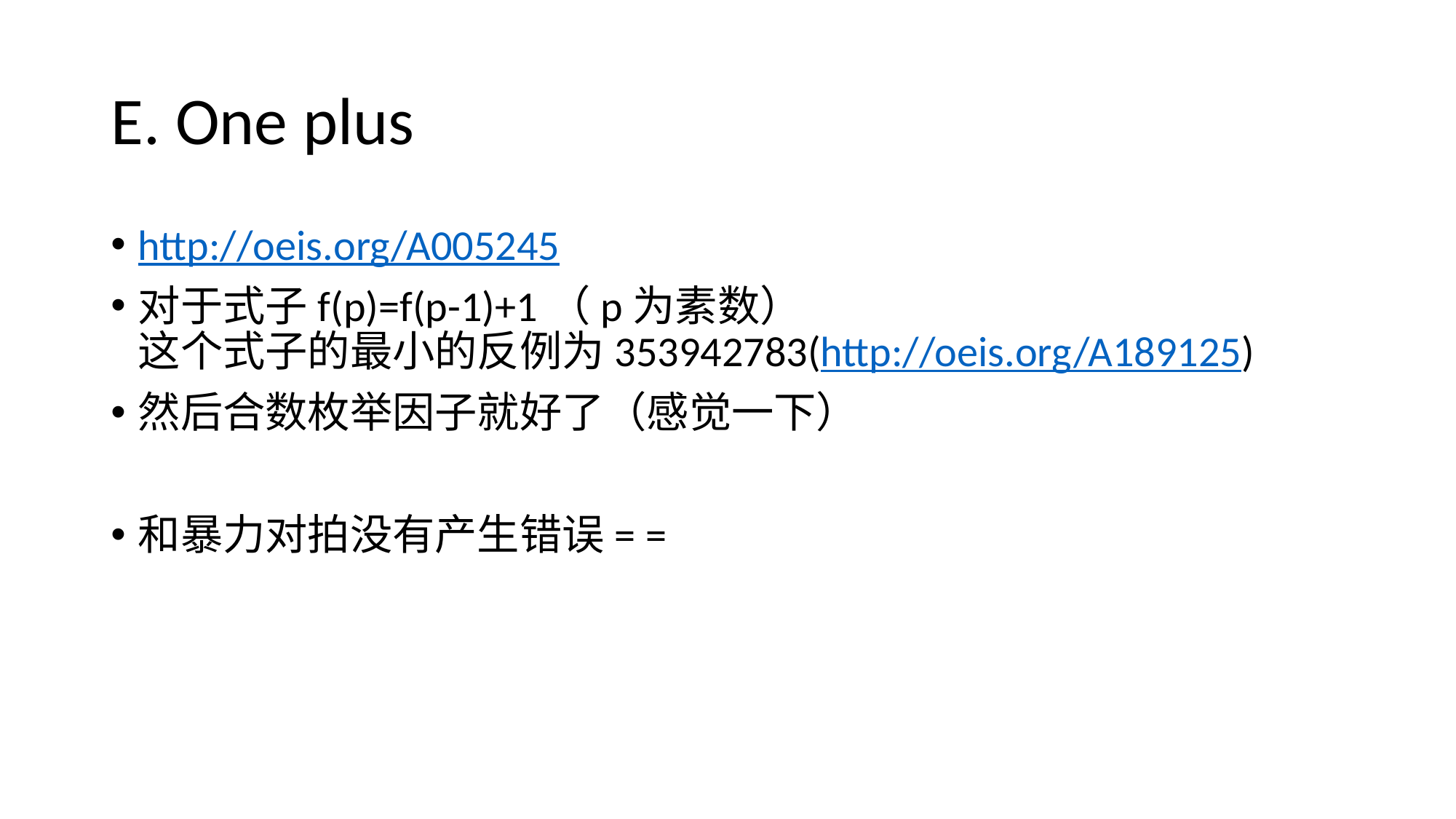

# E. One plus
http://oeis.org/A005245
对于式子f(p)=f(p-1)+1（p为素数）
这个式子的最小的反例为353942783(http://oeis.org/A189125)
然后合数枚举因子就好了（感觉一下）

和暴力对拍没有产生错误= =